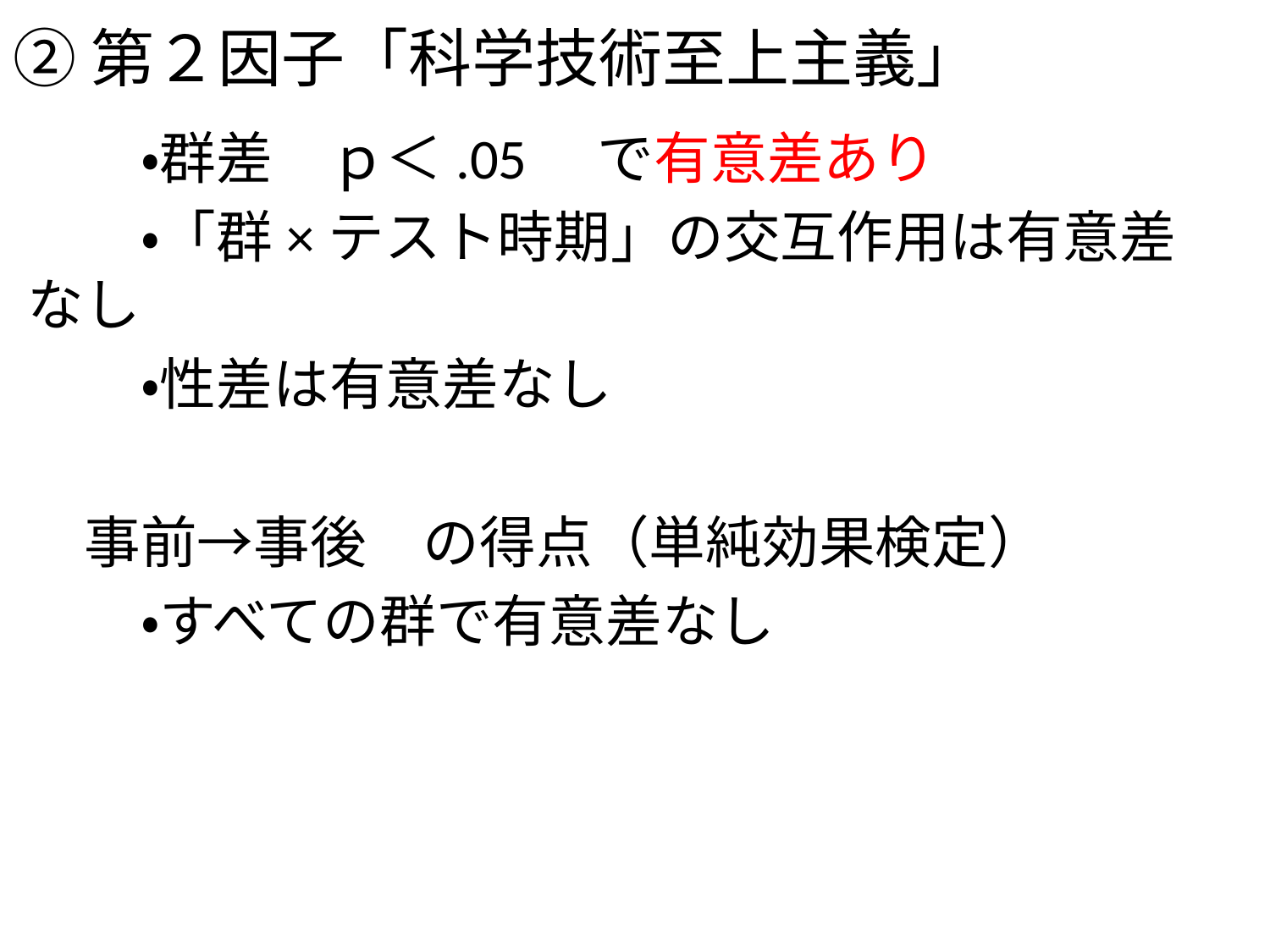

# ②第２因子「科学技術至上主義」
　　・群差　ｐ＜.05　で有意差あり
　　・「群×テスト時期」の交互作用は有意差なし
　　・性差は有意差なし

　事前→事後　の得点（単純効果検定）
　　・すべての群で有意差なし